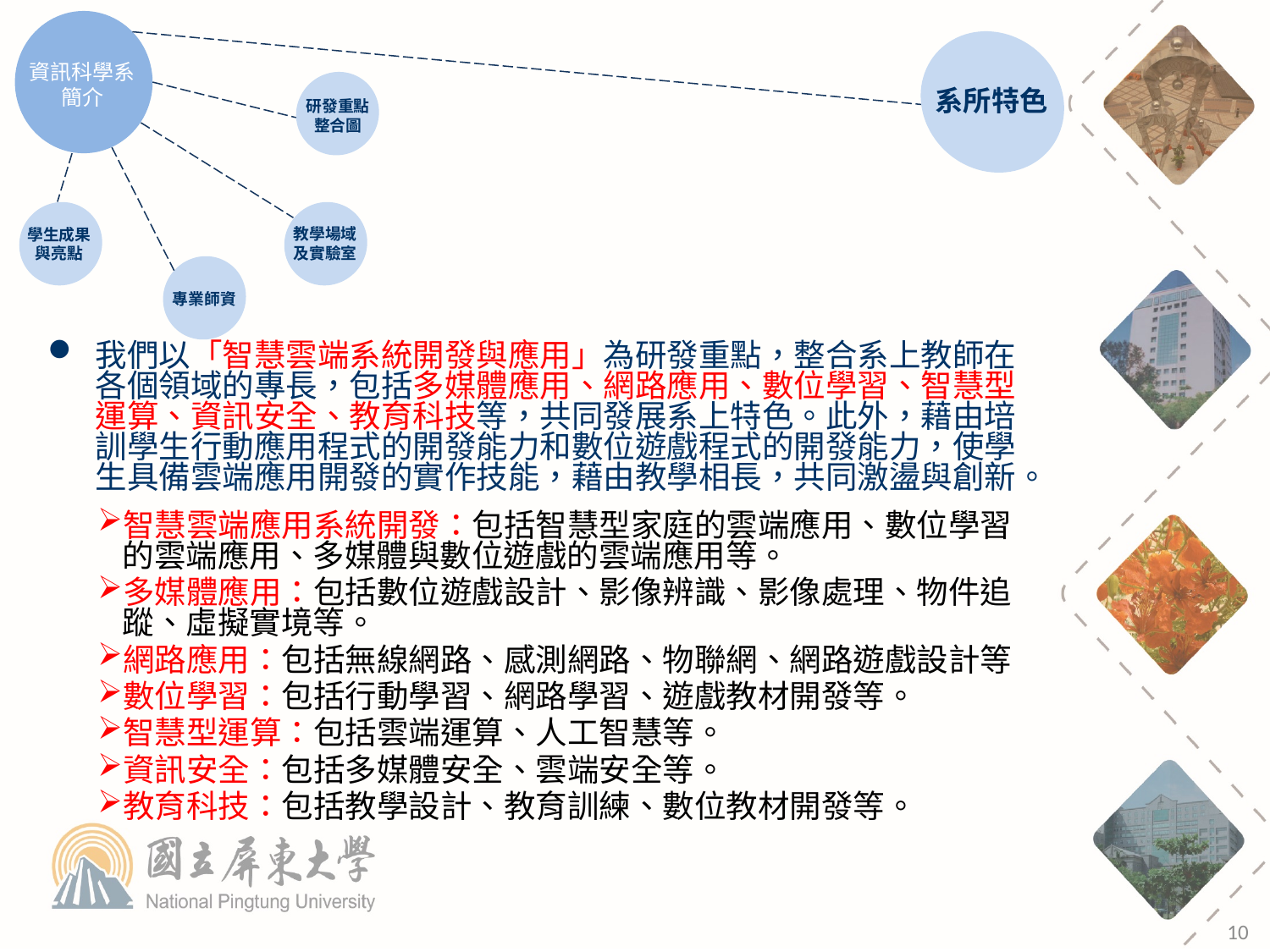

資訊科學系
簡介

系所特色
研發重點整合圖

教學場域及實驗室
學生成果與亮點

專業師資
我們以「智慧雲端系統開發與應用」為研發重點，整合系上教師在各個領域的專長，包括多媒體應用、網路應用、數位學習、智慧型運算、資訊安全、教育科技等，共同發展系上特色。此外，藉由培訓學生行動應用程式的開發能力和數位遊戲程式的開發能力，使學生具備雲端應用開發的實作技能，藉由教學相長，共同激盪與創新。
智慧雲端應用系統開發：包括智慧型家庭的雲端應用、數位學習的雲端應用、多媒體與數位遊戲的雲端應用等。
多媒體應用：包括數位遊戲設計、影像辨識、影像處理、物件追蹤、虛擬實境等。
網路應用：包括無線網路、感測網路、物聯網、網路遊戲設計等
數位學習：包括行動學習、網路學習、遊戲教材開發等。
智慧型運算：包括雲端運算、人工智慧等。
資訊安全：包括多媒體安全、雲端安全等。
教育科技：包括教學設計、教育訓練、數位教材開發等。
10